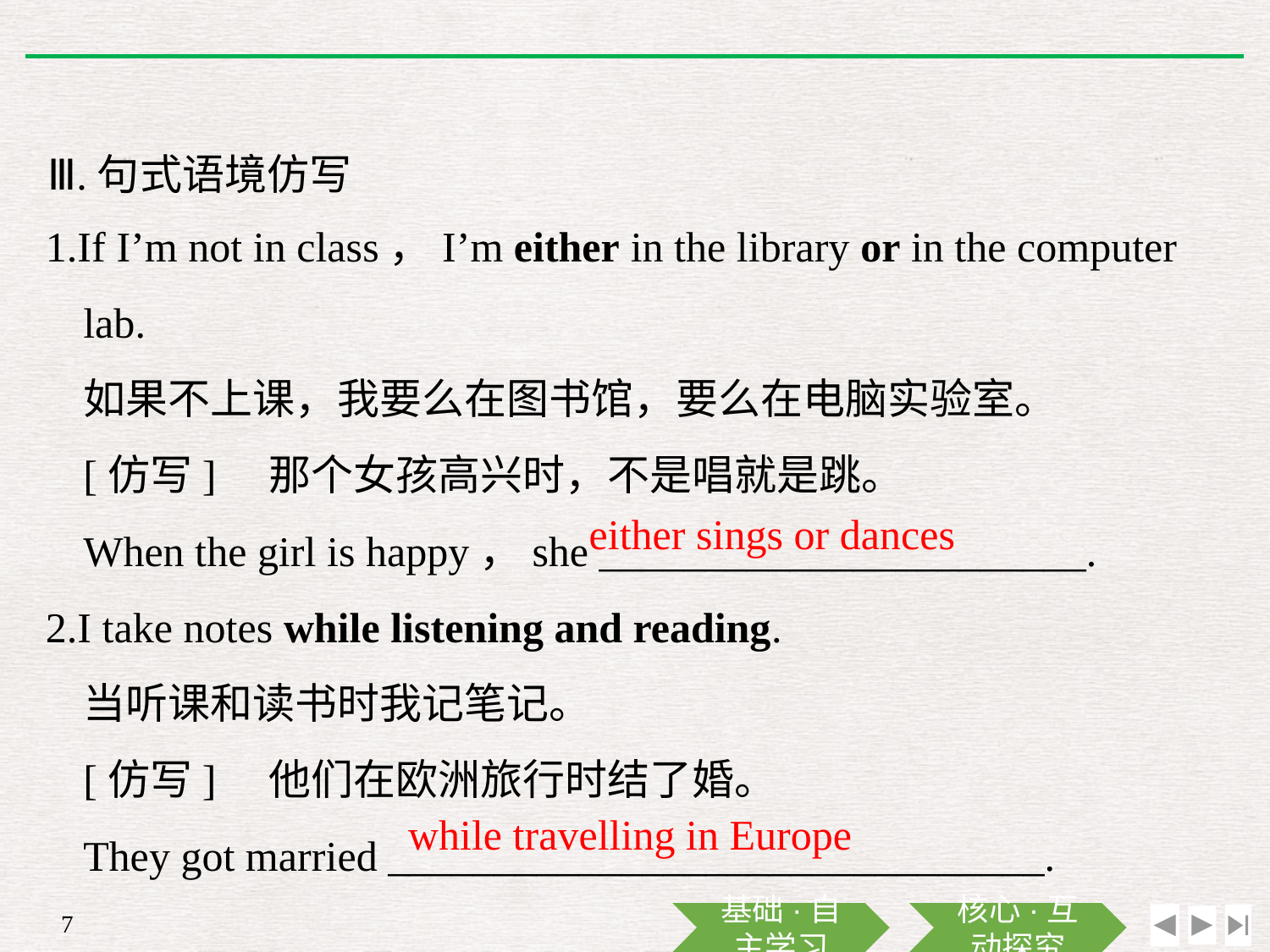

Ⅲ.句式语境仿写
1.If I’m not in class，I’m either in the library or in the computer lab.
	如果不上课，我要么在图书馆，要么在电脑实验室。
	[仿写]　那个女孩高兴时，不是唱就是跳。
	When the girl is happy，she _______________________.
2.I take notes while listening and reading.
	当听课和读书时我记笔记。
	[仿写]　他们在欧洲旅行时结了婚。
	They got married _______________________________.
either sings or dances
while travelling in Europe